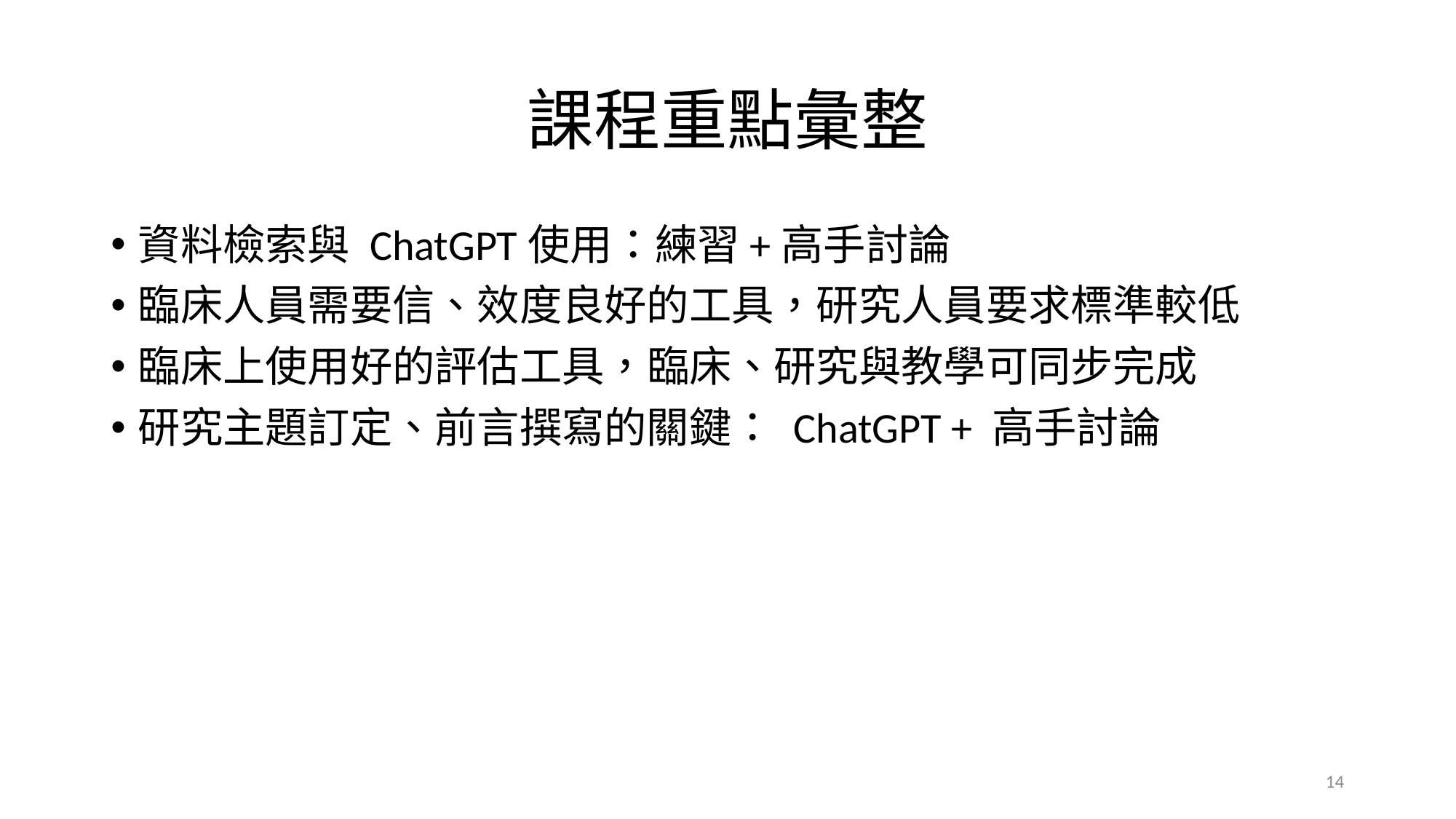

# 課程重點彙整
資料檢索與 ChatGPT使用：練習+高手討論
臨床人員需要信、效度良好的工具，研究人員要求標準較低
臨床上使用好的評估工具，臨床、研究與教學可同步完成
研究主題訂定、前言撰寫的關鍵： ChatGPT + 高手討論

14